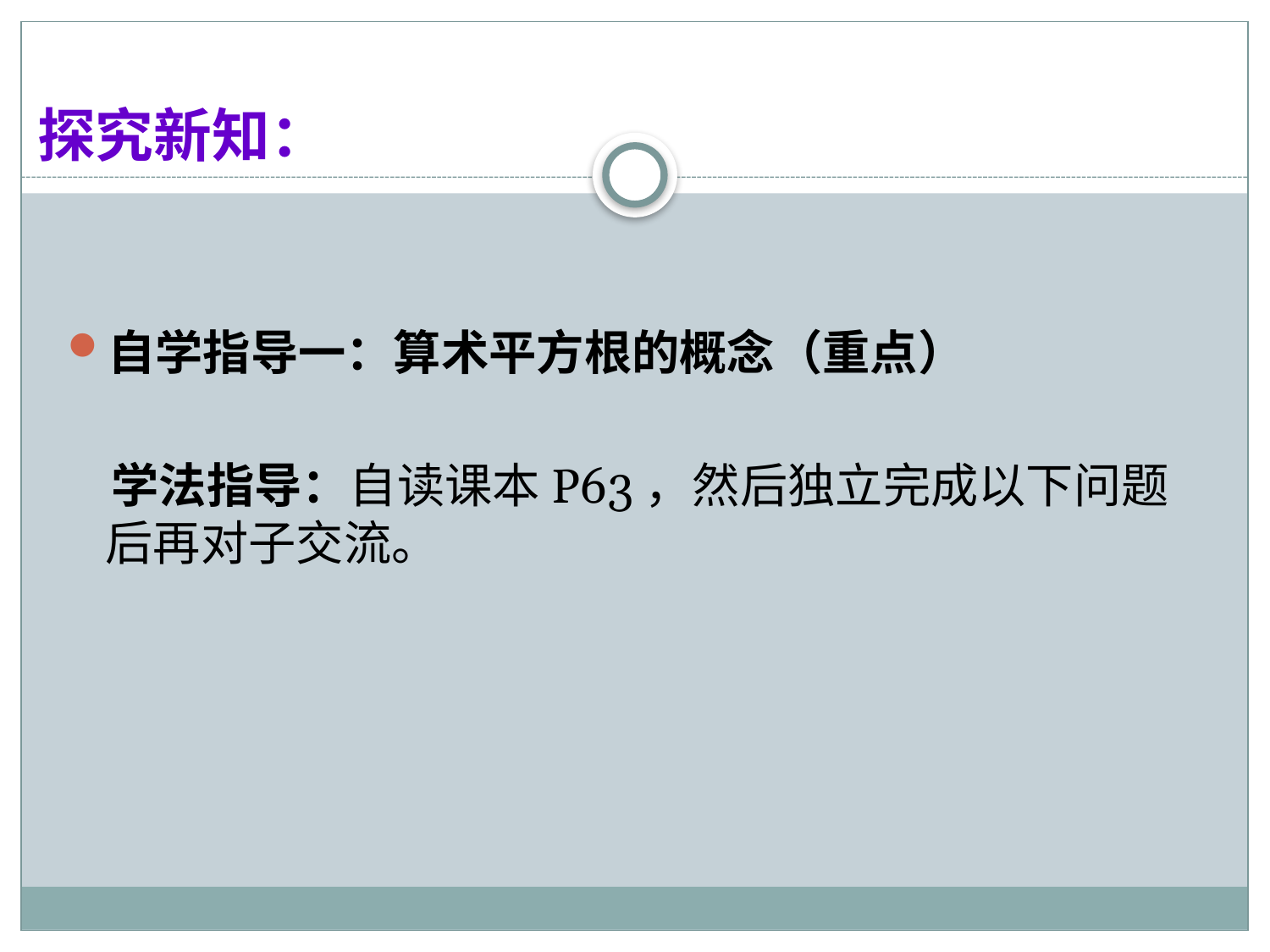

# 探究新知：
自学指导一：算术平方根的概念（重点）

   学法指导：自读课本P63，然后独立完成以下问题后再对子交流。